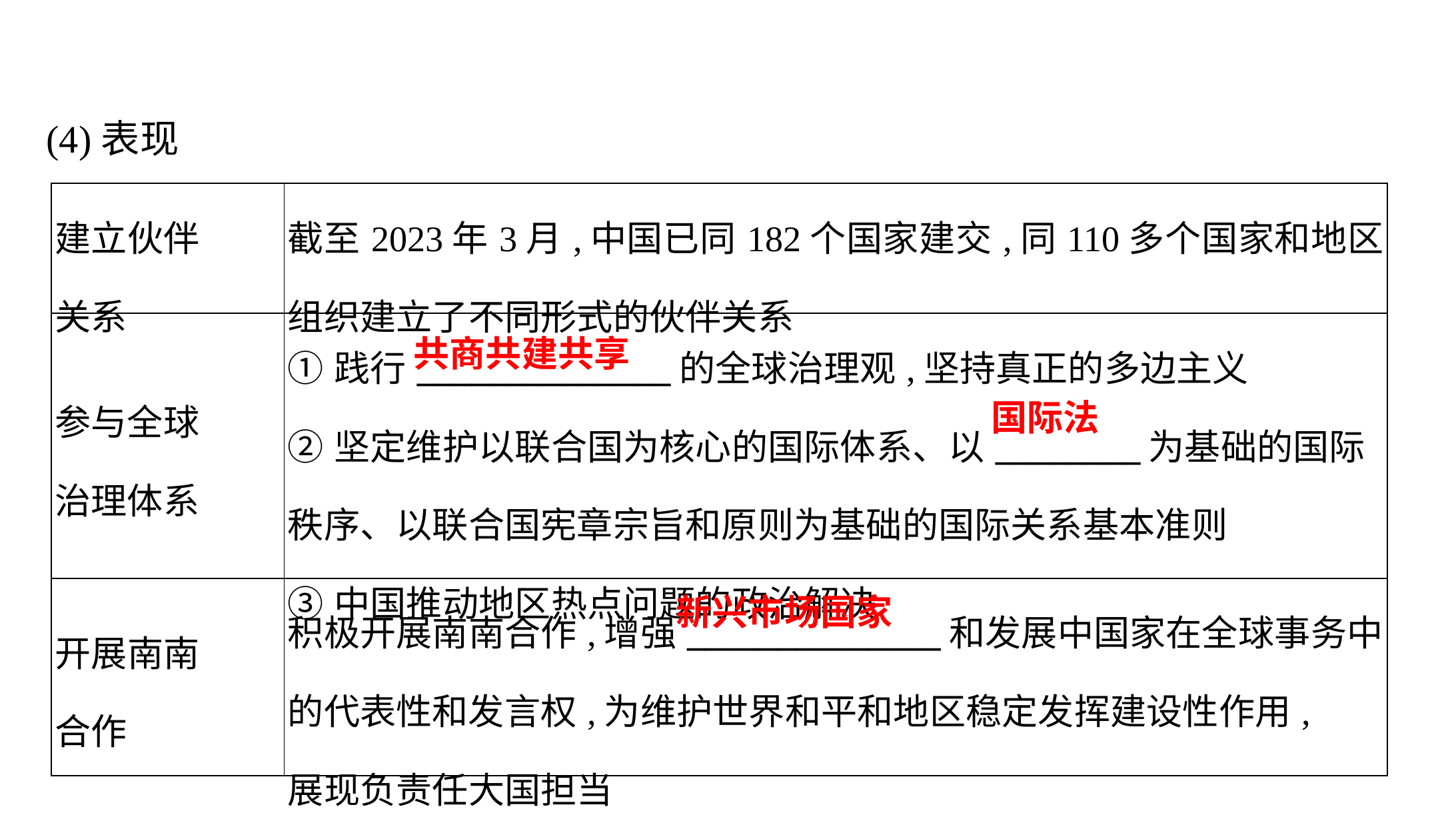

(4)表现
| 建立伙伴 关系 | 截至2023年3月,中国已同182个国家建交,同110多个国家和地区组织建立了不同形式的伙伴关系 |
| --- | --- |
| 参与全球 治理体系 | ①践行\_\_\_\_\_\_\_\_\_\_\_\_\_\_的全球治理观,坚持真正的多边主义 ②坚定维护以联合国为核心的国际体系、以\_\_\_\_\_\_\_\_为基础的国际 秩序、以联合国宪章宗旨和原则为基础的国际关系基本准则 ③中国推动地区热点问题的政治解决 |
| 开展南南 合作 | 积极开展南南合作,增强\_\_\_\_\_\_\_\_\_\_\_\_\_\_和发展中国家在全球事务中 的代表性和发言权,为维护世界和平和地区稳定发挥建设性作用, 展现负责任大国担当 |
共商共建共享
国际法
新兴市场国家